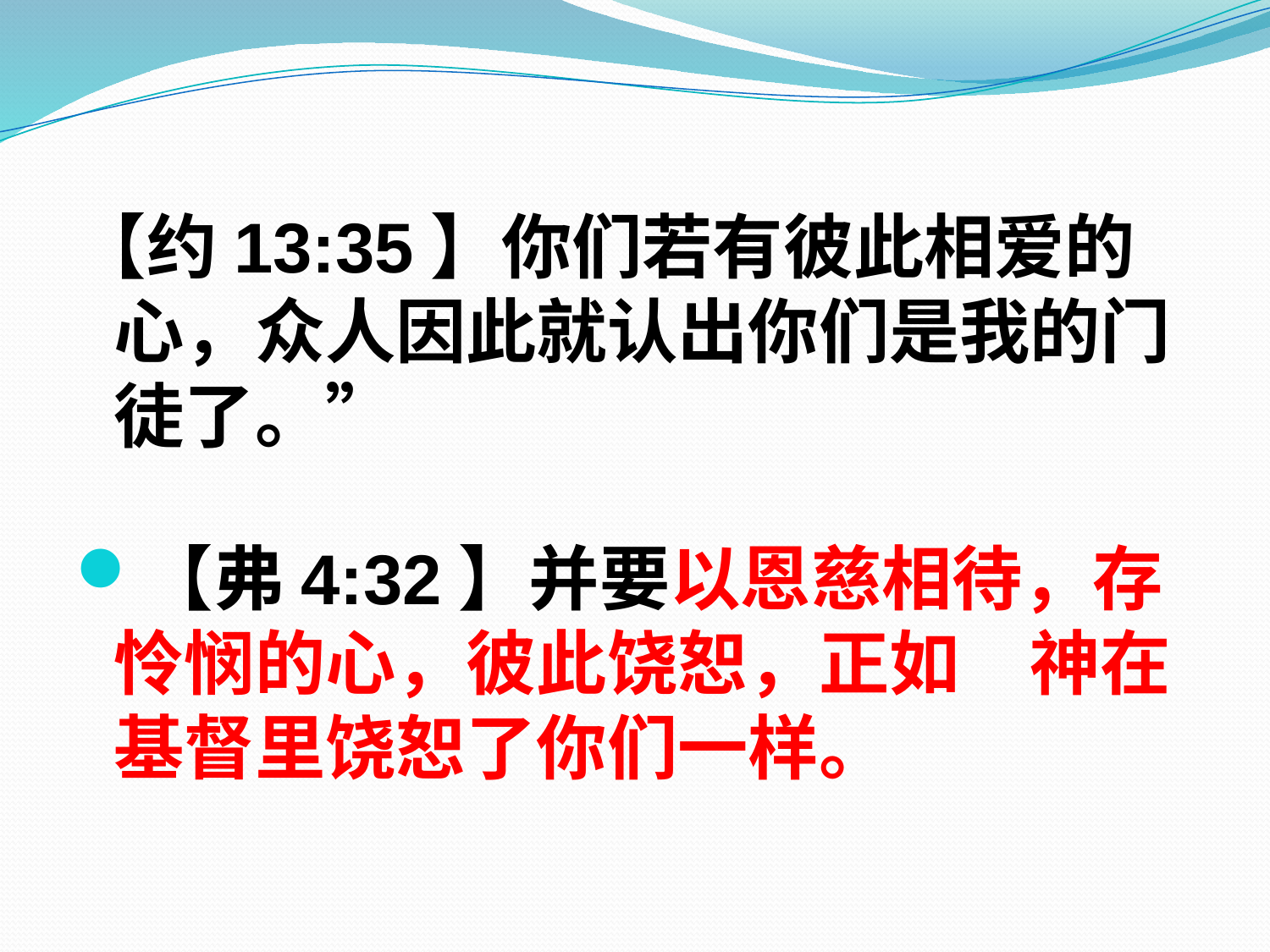

【约13:35】你们若有彼此相爱的心，众人因此就认出你们是我的门徒了。”

【弗4:32】并要以恩慈相待，存怜悯的心，彼此饶恕，正如　神在基督里饶恕了你们一样。